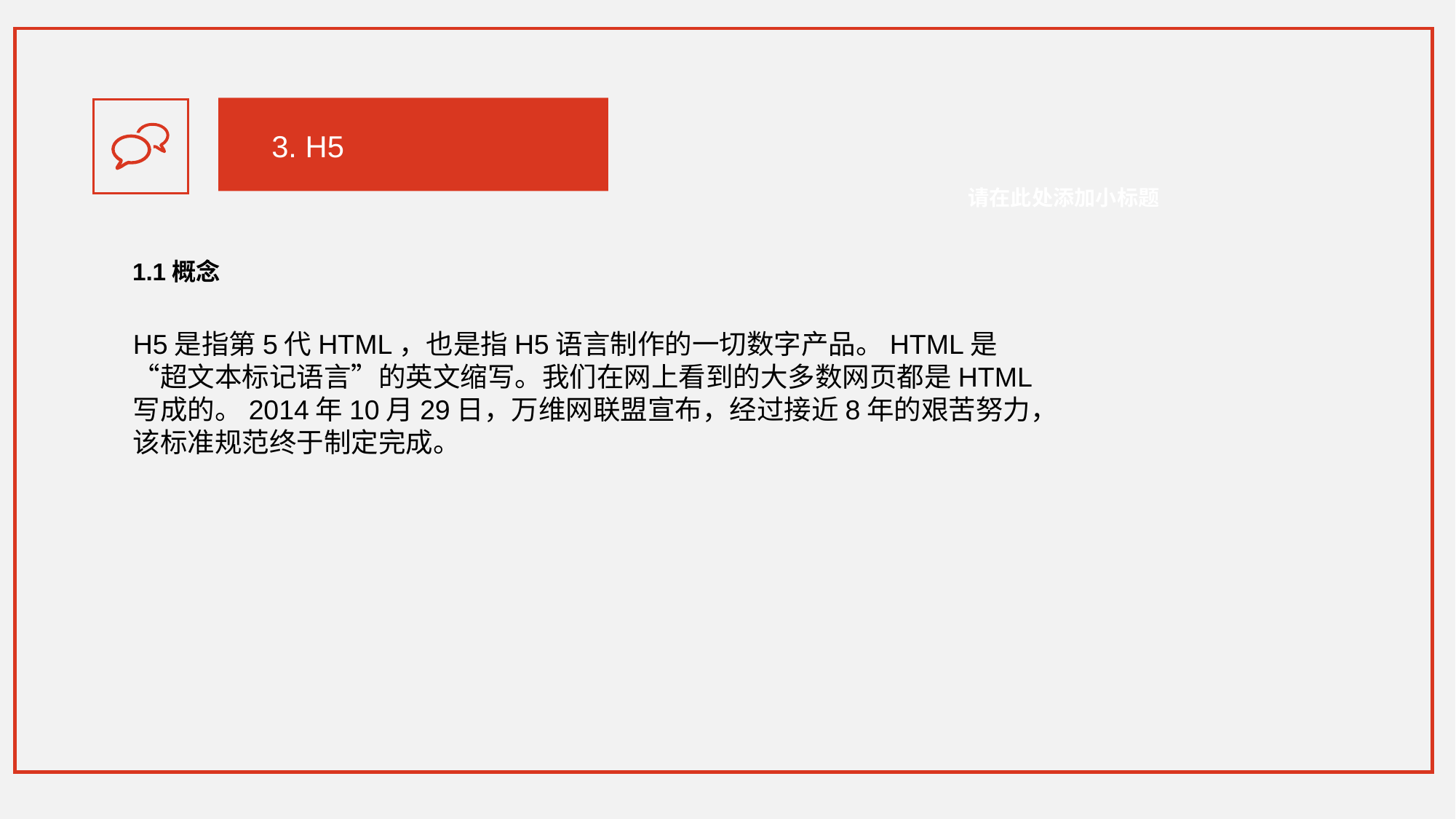

3. H5

请在此处添加小标题
1.1概念
H5是指第5代HTML，也是指H5语言制作的一切数字产品。HTML是“超文本标记语言”的英文缩写。我们在网上看到的大多数网页都是HTML写成的。2014年10月29日，万维网联盟宣布，经过接近8年的艰苦努力，该标准规范终于制定完成。